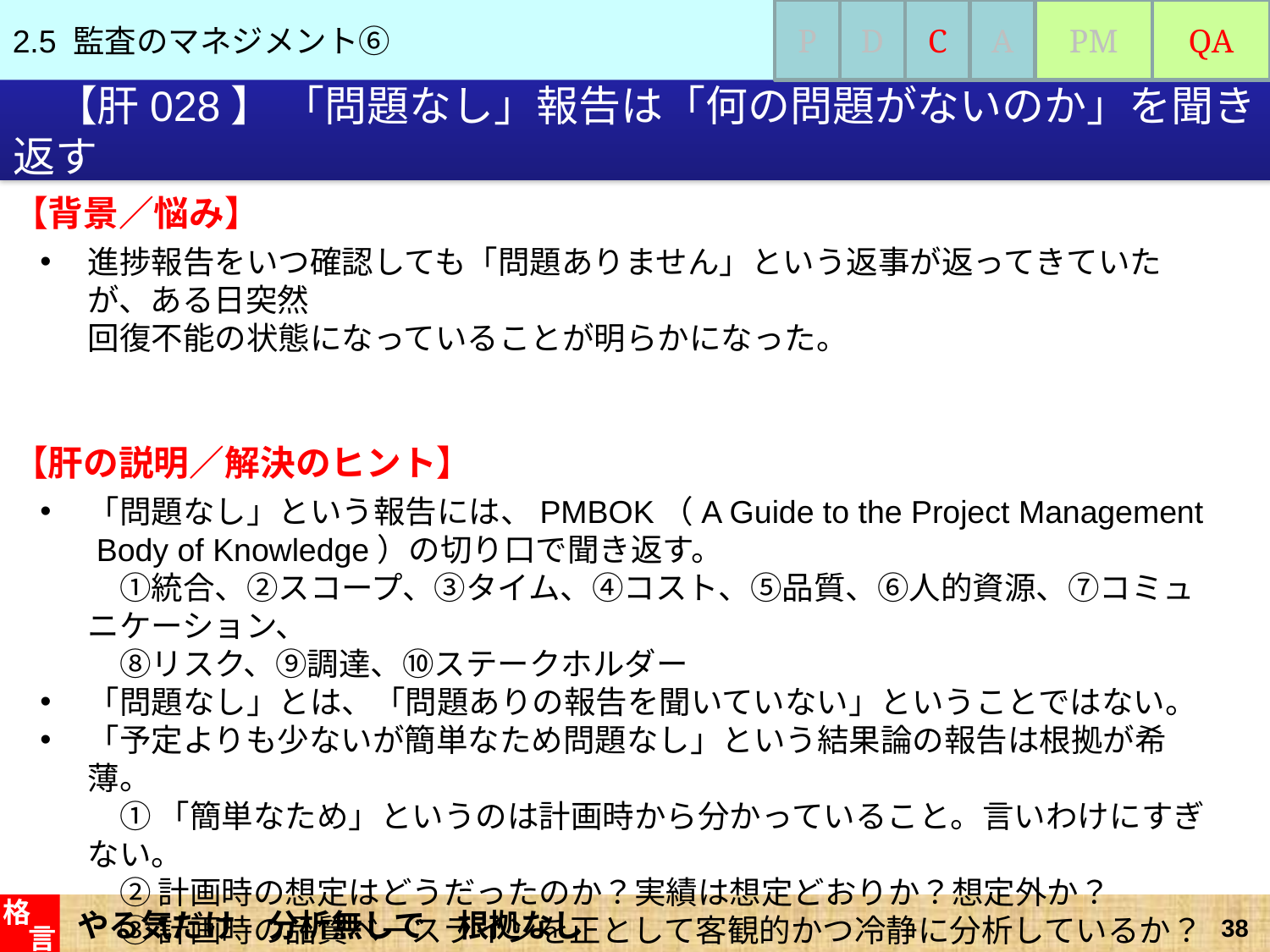

2.5 監査のマネジメント⑥
P
D
C
A
PM
QA
# 【肝028】 「問題なし」報告は「何の問題がないのか」を聞き返す
【背景／悩み】
進捗報告をいつ確認しても「問題ありません」という返事が返ってきていたが、ある日突然
回復不能の状態になっていることが明らかになった。
【肝の説明／解決のヒント】
「問題なし」という報告には、PMBOK（A Guide to the Project Management
 Body of Knowledge）の切り口で聞き返す。
　①統合、②スコープ、③タイム、④コスト、⑤品質、⑥人的資源、⑦コミュニケーション、
　⑧リスク、⑨調達、⑩ステークホルダー
「問題なし」とは、「問題ありの報告を聞いていない」ということではない。
「予定よりも少ないが簡単なため問題なし」という結果論の報告は根拠が希薄。
　① 「簡単なため」というのは計画時から分かっていること。言いわけにすぎない。
　② 計画時の想定はどうだったのか？実績は想定どおりか？想定外か？
　③ 計画時の品質ベースラインを正として客観的かつ冷静に分析しているか？
　④ 計画（予想）が間違っているのであれば、計画変更をしているか？
やる気だけ　分析無しで　根拠なし
格
言
38